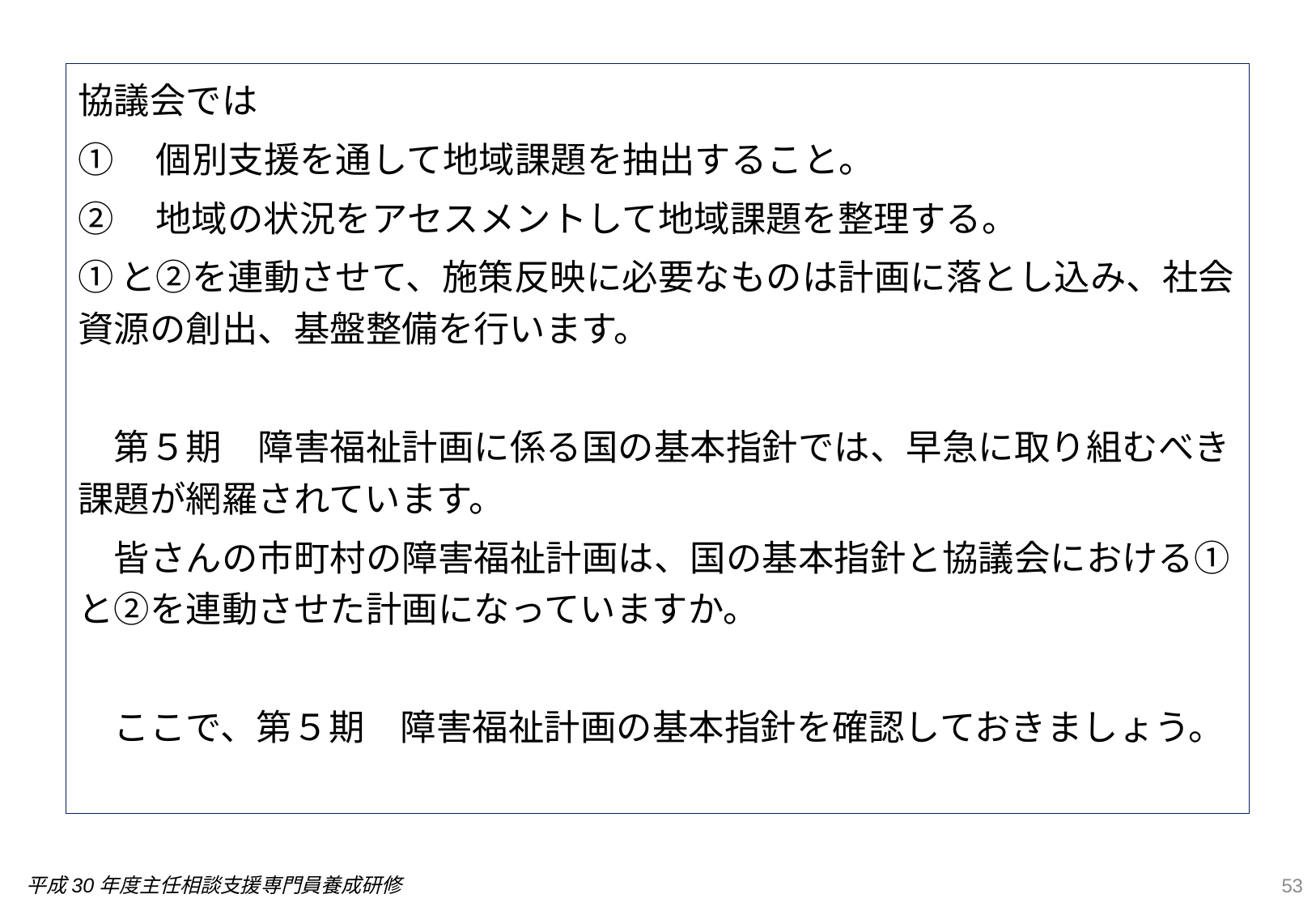

協議会では
①　個別支援を通して地域課題を抽出すること。
②　地域の状況をアセスメントして地域課題を整理する。
①と②を連動させて、施策反映に必要なものは計画に落とし込み、社会資源の創出、基盤整備を行います。

　第５期　障害福祉計画に係る国の基本指針では、早急に取り組むべき課題が網羅されています。
　皆さんの市町村の障害福祉計画は、国の基本指針と協議会における①と②を連動させた計画になっていますか。

　ここで、第５期　障害福祉計画の基本指針を確認しておきましょう。

53
平成30年度主任相談支援専門員養成研修